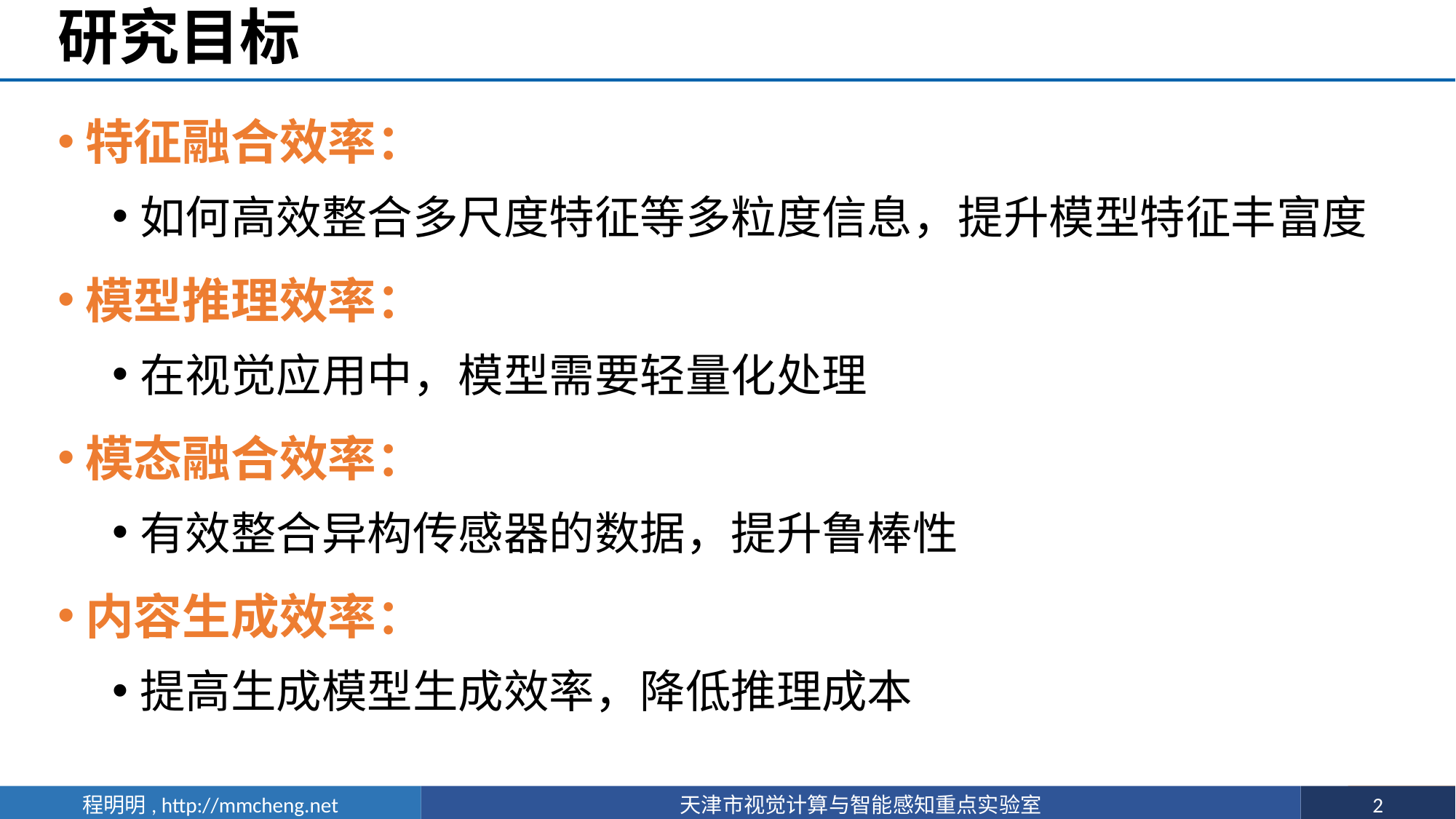

# 研究目标
特征融合效率：
如何高效整合多尺度特征等多粒度信息，提升模型特征丰富度
模型推理效率：
在视觉应用中，模型需要轻量化处理
模态融合效率：
有效整合异构传感器的数据，提升鲁棒性
内容生成效率：
提高生成模型生成效率，降低推理成本